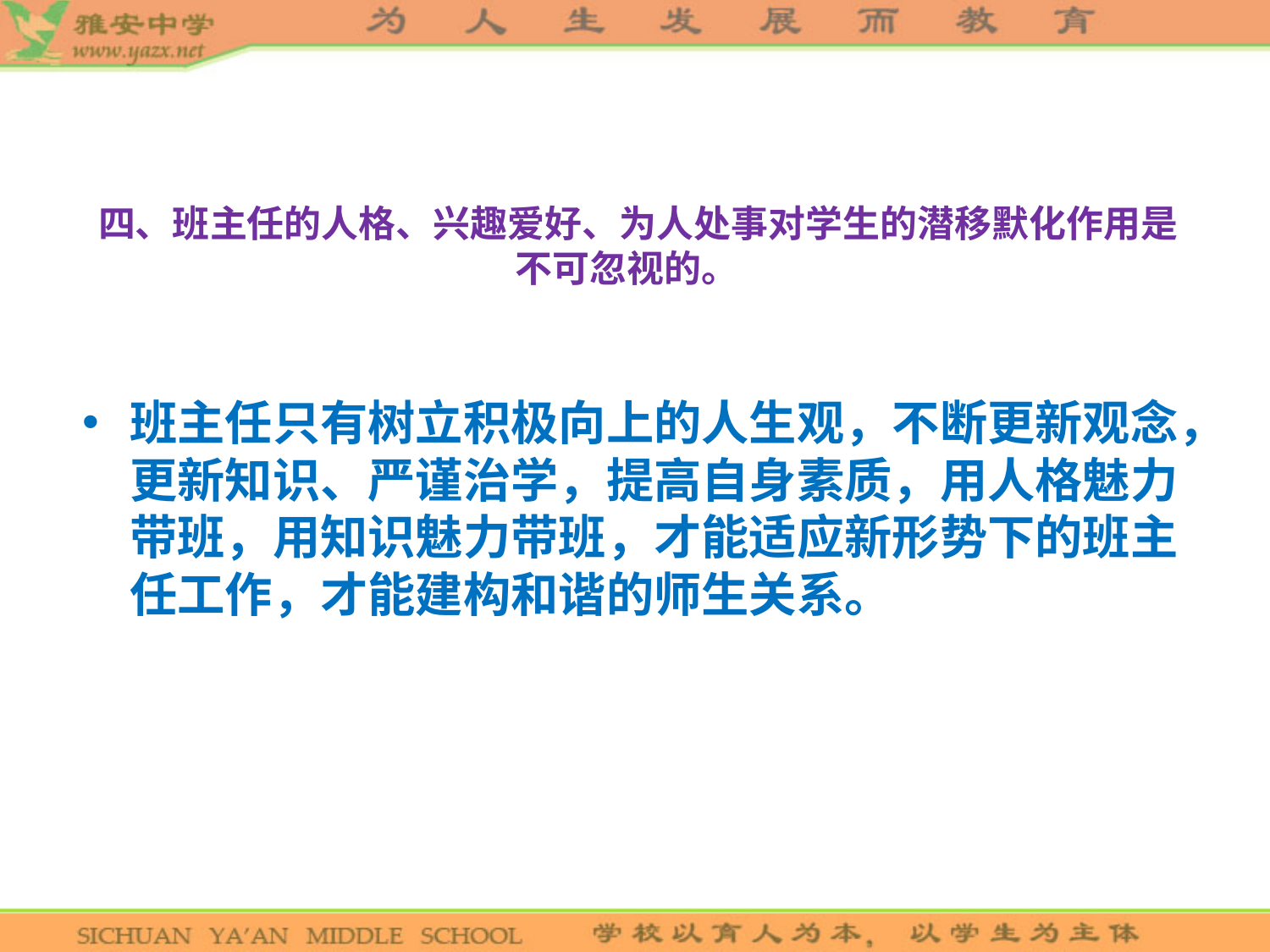

# 四、班主任的人格、兴趣爱好、为人处事对学生的潜移默化作用是不可忽视的。
班主任只有树立积极向上的人生观，不断更新观念，更新知识、严谨治学，提高自身素质，用人格魅力带班，用知识魅力带班，才能适应新形势下的班主任工作，才能建构和谐的师生关系。